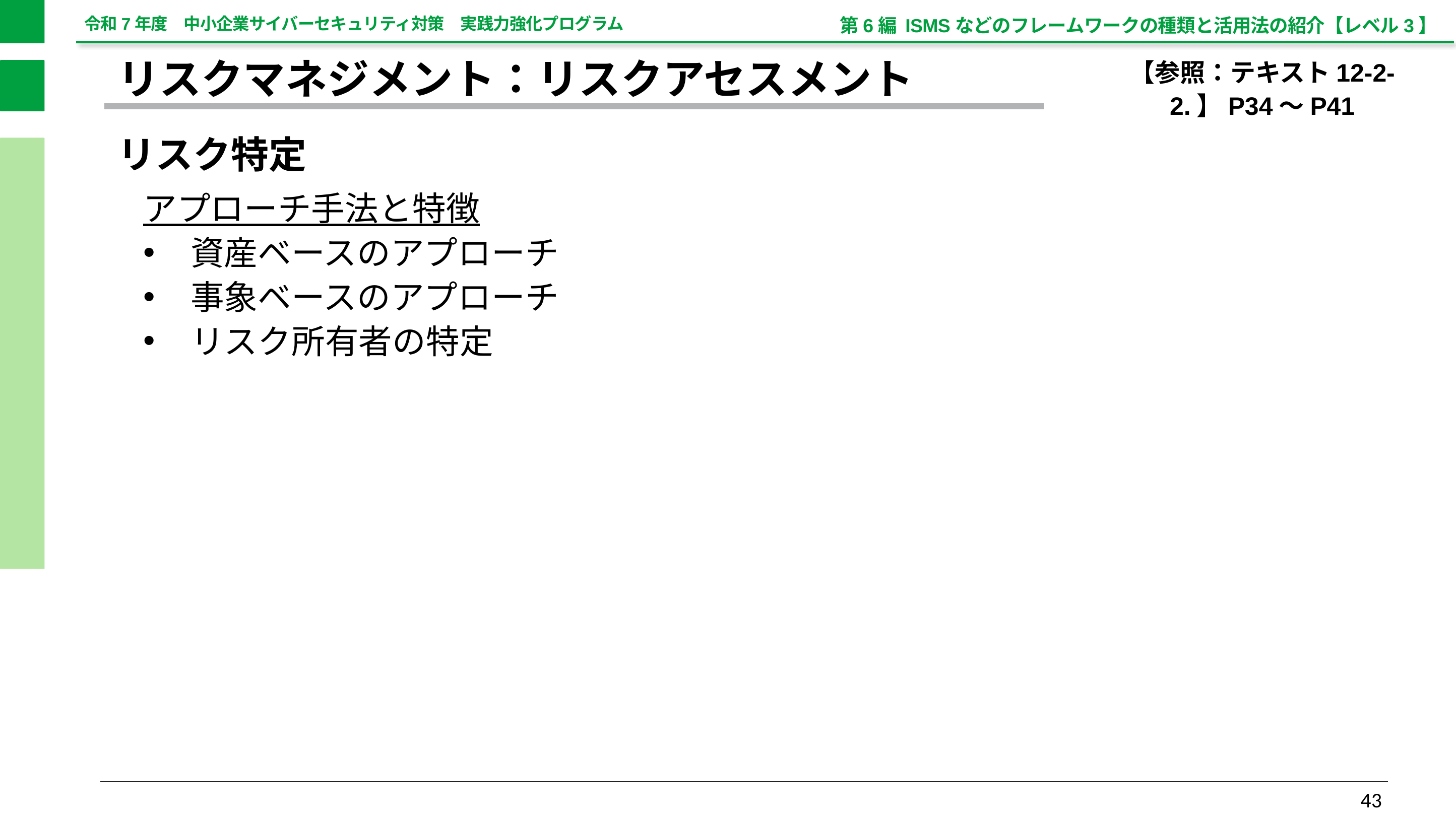

第6編 ISMSなどのフレームワークの種類と活用法の紹介【レベル3】
【参照：テキスト12-2-2.】P34～P41
リスクマネジメント：リスクアセスメント
リスク特定
アプローチ手法と特徴
資産ベースのアプローチ
事象ベースのアプローチ
リスク所有者の特定